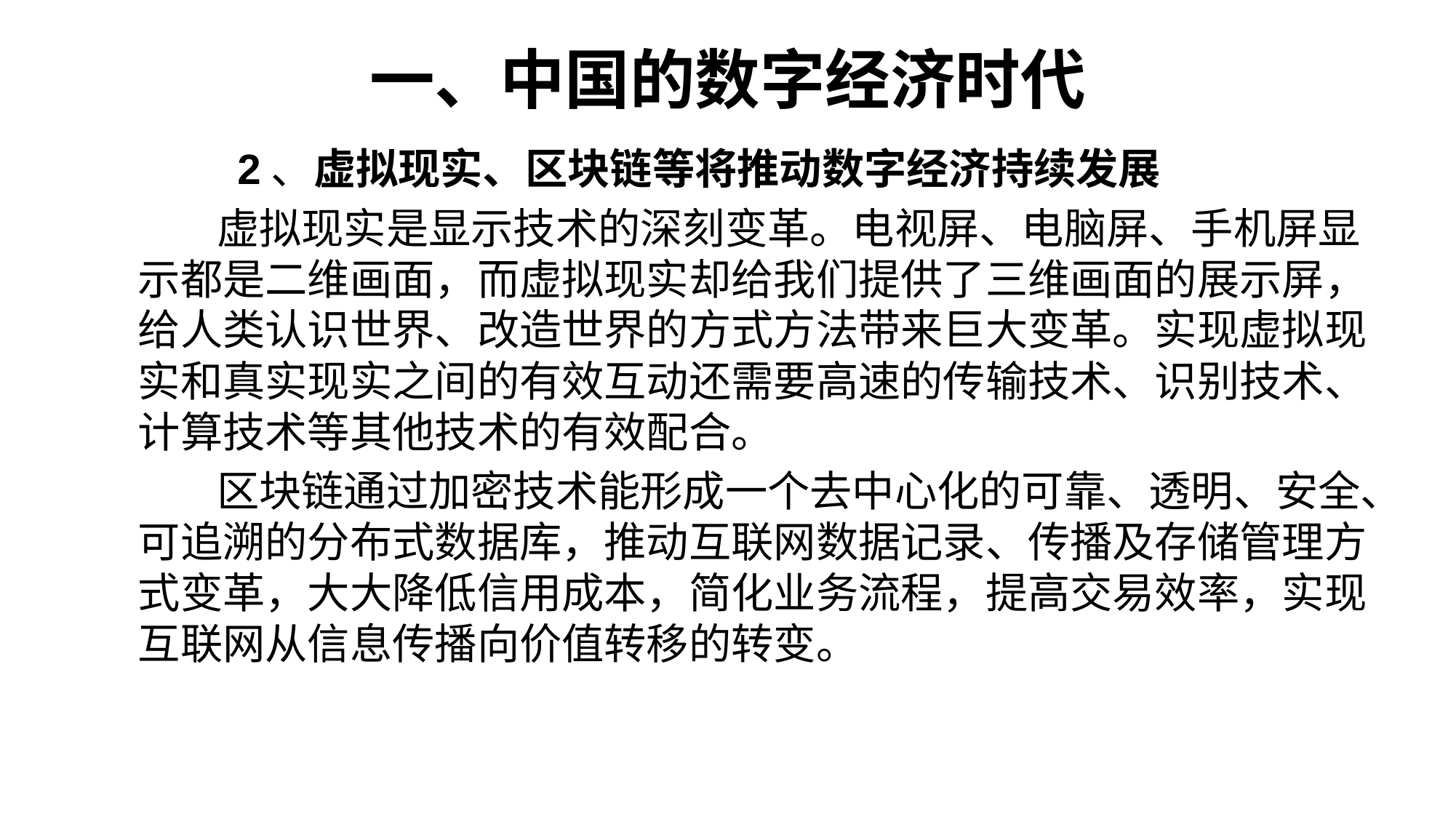

# 一、中国的数字经济时代
             2、虚拟现实、区块链等将推动数字经济持续发展
             虚拟现实是显示技术的深刻变革。电视屏、电脑屏、手机屏显示都是二维画面，而虚拟现实却给我们提供了三维画面的展示屏，给人类认识世界、改造世界的方式方法带来巨大变革。实现虚拟现实和真实现实之间的有效互动还需要高速的传输技术、识别技术、计算技术等其他技术的有效配合。
             区块链通过加密技术能形成一个去中心化的可靠、透明、安全、可追溯的分布式数据库，推动互联网数据记录、传播及存储管理方式变革，大大降低信用成本，简化业务流程，提高交易效率，实现互联网从信息传播向价值转移的转变。